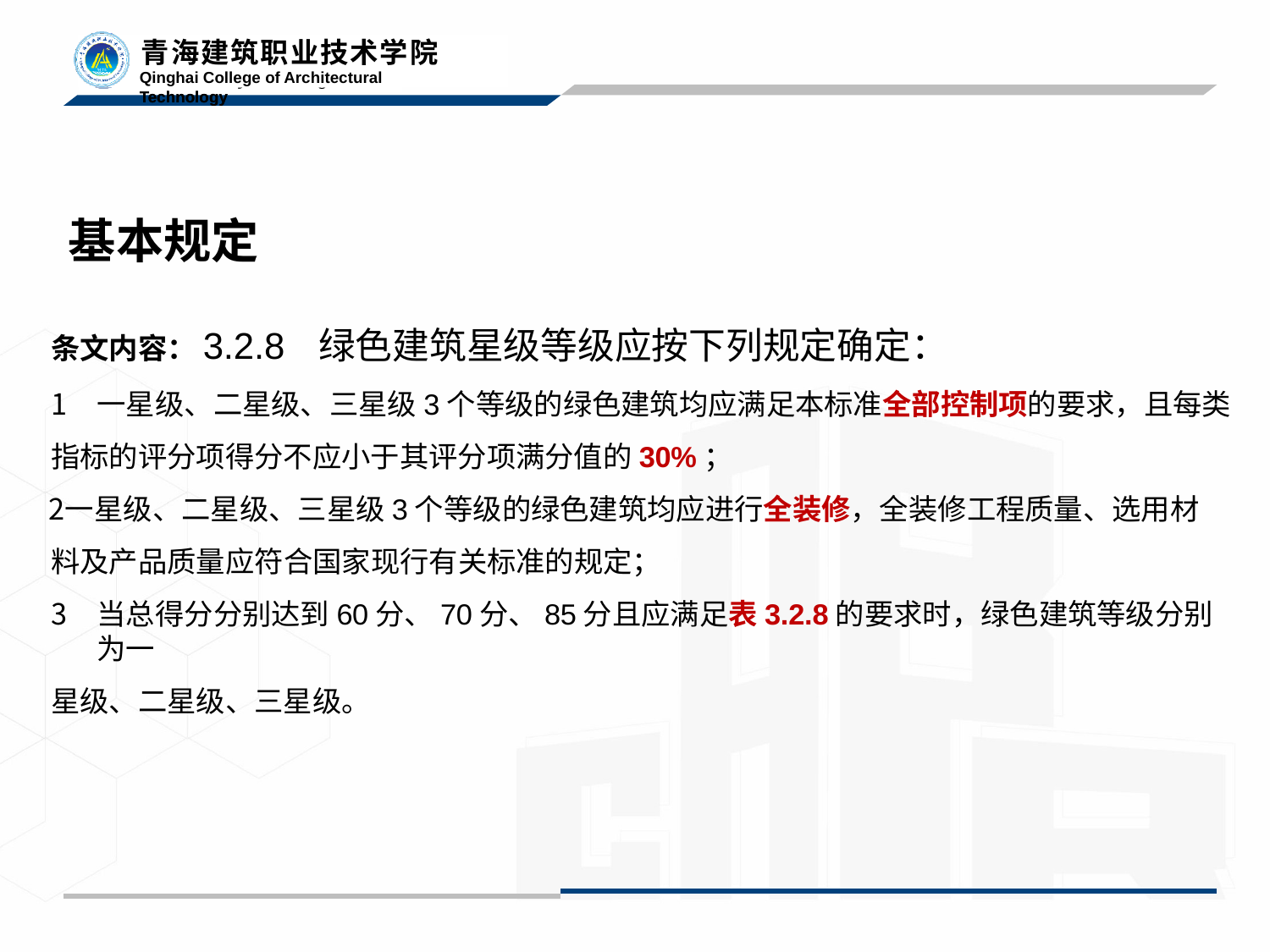

# 基本规定
条文内容：3.2.8	绿色建筑星级等级应按下列规定确定：
一星级、二星级、三星级3个等级的绿色建筑均应满足本标准全部控制项的要求，且每类
指标的评分项得分不应小于其评分项满分值的30%；
一星级、二星级、三星级3个等级的绿色建筑均应进行全装修，全装修工程质量、选用材 料及产品质量应符合国家现行有关标准的规定；
当总得分分别达到60分、70分、85分且应满足表3.2.8的要求时，绿色建筑等级分别为一
星级、二星级、三星级。